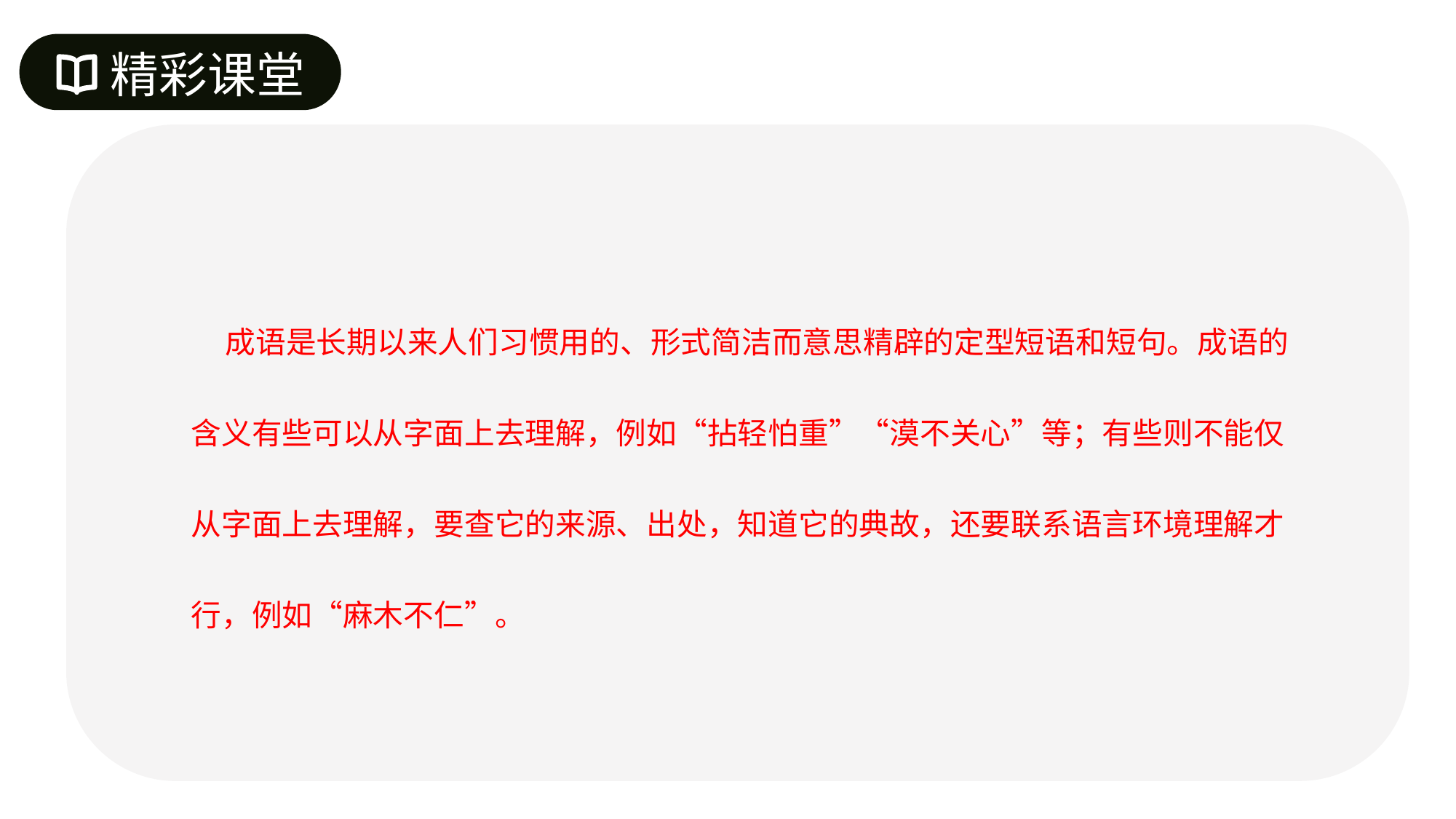

精彩课堂

    成语是长期以来人们习惯用的、形式简洁而意思精辟的定型短语和短句。成语的含义有些可以从字面上去理解，例如“拈轻怕重”“漠不关心”等；有些则不能仅从字面上去理解，要查它的来源、出处，知道它的典故，还要联系语言环境理解才行，例如“麻木不仁”。